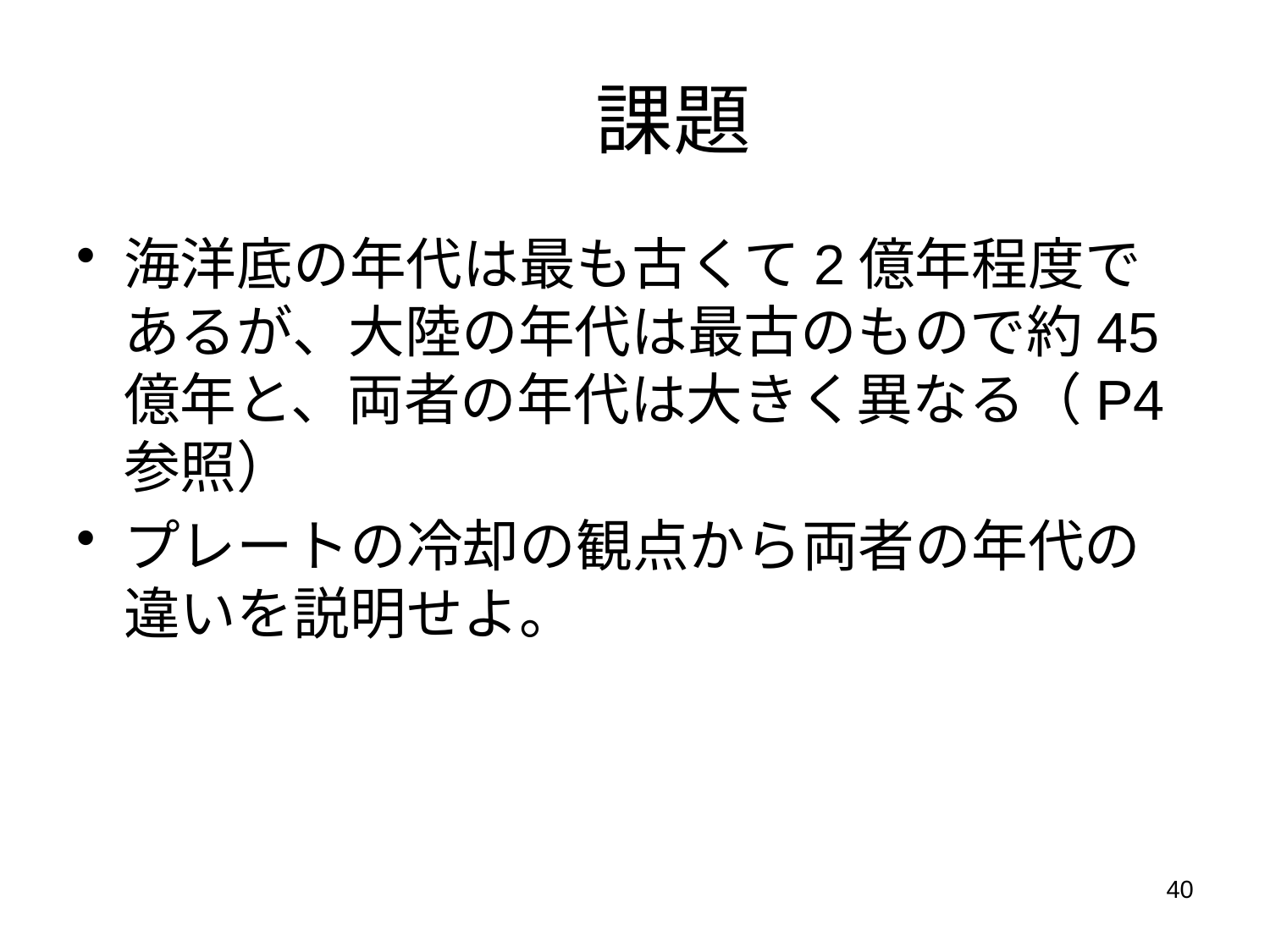

# 課題
海洋底の年代は最も古くて2億年程度であるが、大陸の年代は最古のもので約45億年と、両者の年代は大きく異なる（P4参照）
プレートの冷却の観点から両者の年代の違いを説明せよ。
40